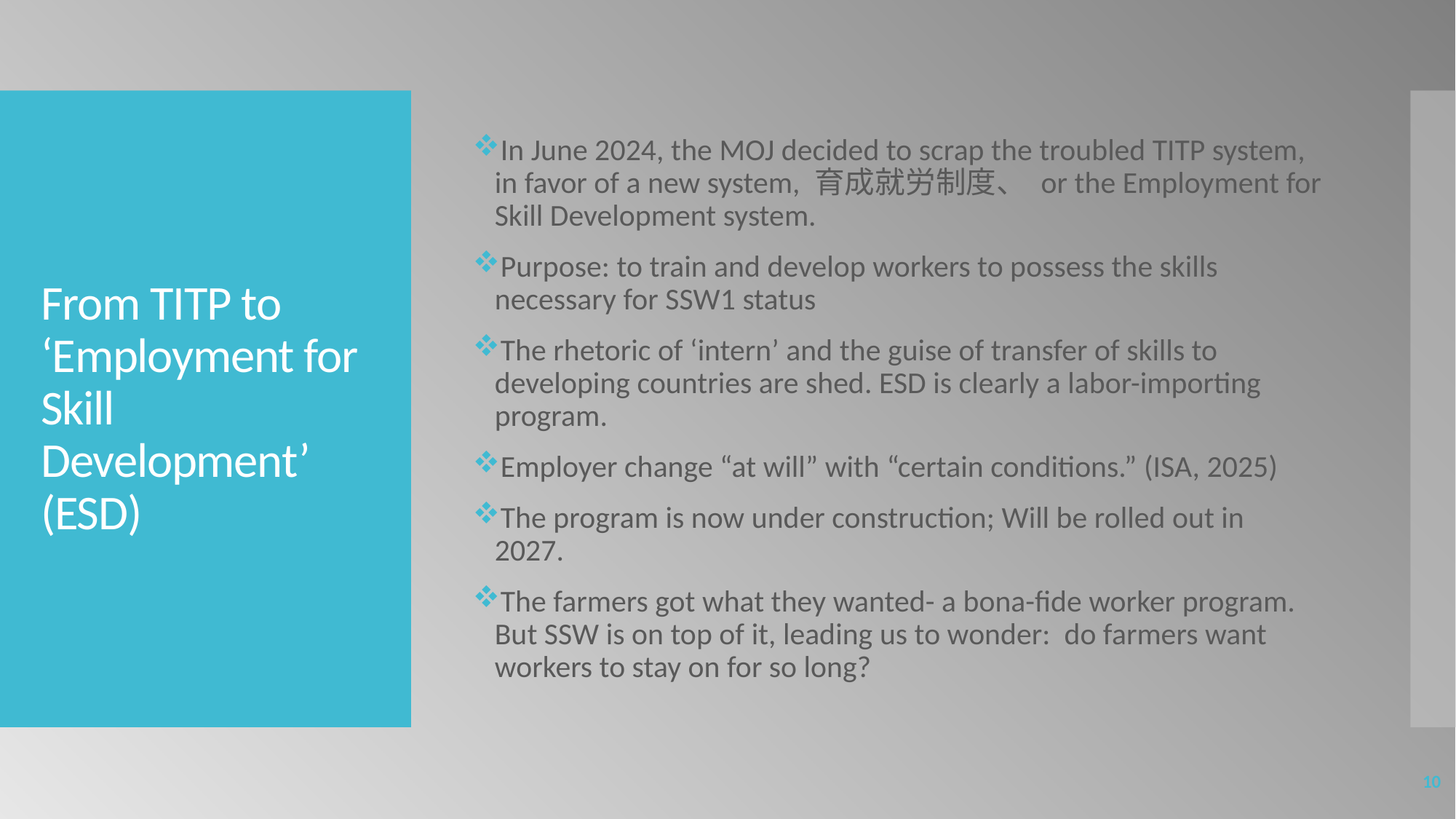

In June 2024, the MOJ decided to scrap the troubled TITP system, in favor of a new system, 育成就労制度、 or the Employment for Skill Development system.
Purpose: to train and develop workers to possess the skills necessary for SSW1 status
The rhetoric of ‘intern’ and the guise of transfer of skills to developing countries are shed. ESD is clearly a labor-importing program.
Employer change “at will” with “certain conditions.” (ISA, 2025)
The program is now under construction; Will be rolled out in  2027.
The farmers got what they wanted- a bona-fide worker program.  But SSW is on top of it, leading us to wonder:  do farmers want workers to stay on for so long?
# From TITP to ‘Employment for Skill Development’ (ESD)
10